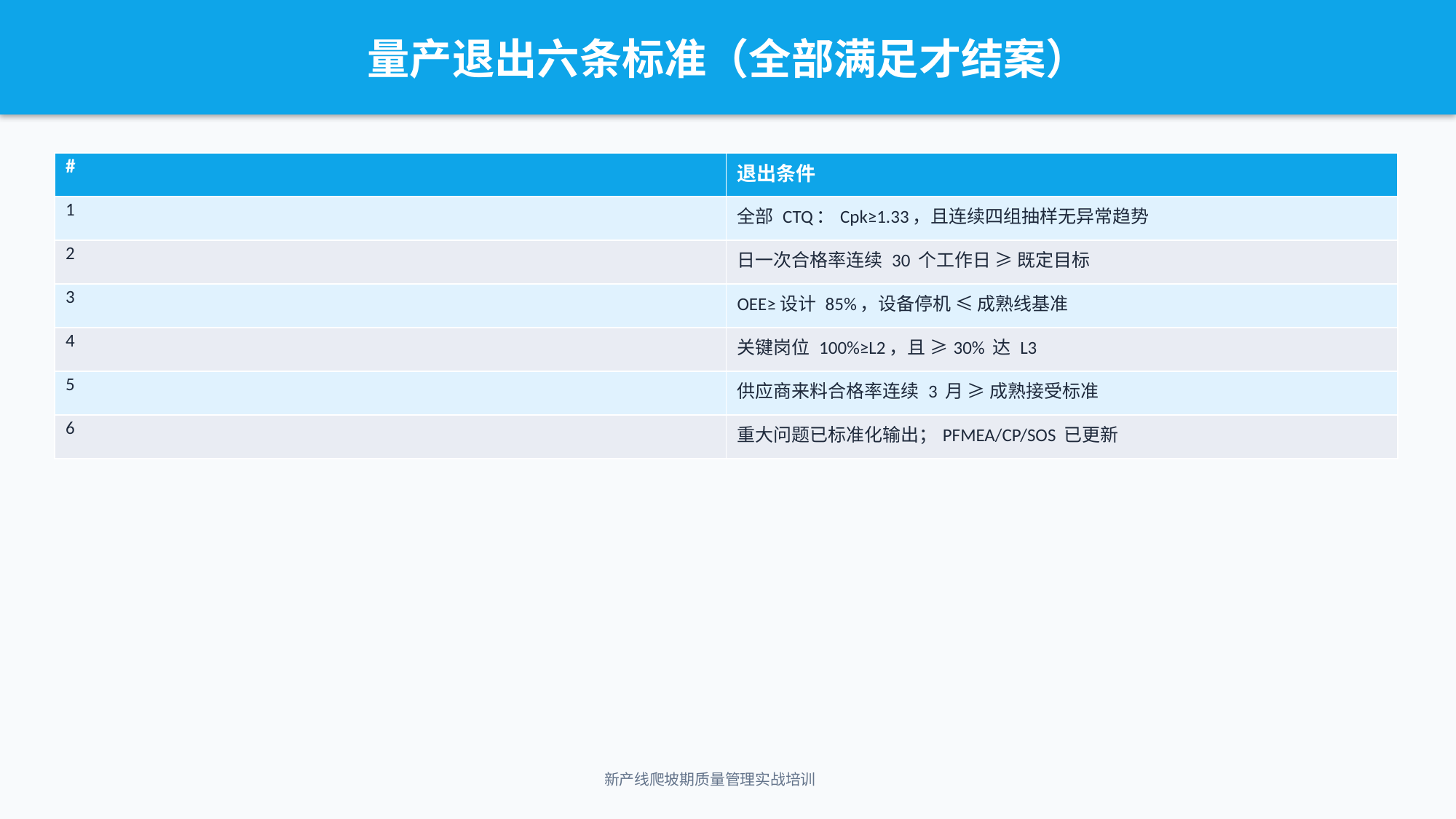

量产退出六条标准（全部满足才结案）
| # | 退出条件 |
| --- | --- |
| 1 | 全部 CTQ：Cpk≥1.33，且连续四组抽样无异常趋势 |
| 2 | 日一次合格率连续 30 个工作日 ≥ 既定目标 |
| 3 | OEE≥设计 85%，设备停机 ≤ 成熟线基准 |
| 4 | 关键岗位 100%≥L2，且 ≥30% 达 L3 |
| 5 | 供应商来料合格率连续 3 月 ≥ 成熟接受标准 |
| 6 | 重大问题已标准化输出；PFMEA/CP/SOS 已更新 |
新产线爬坡期质量管理实战培训